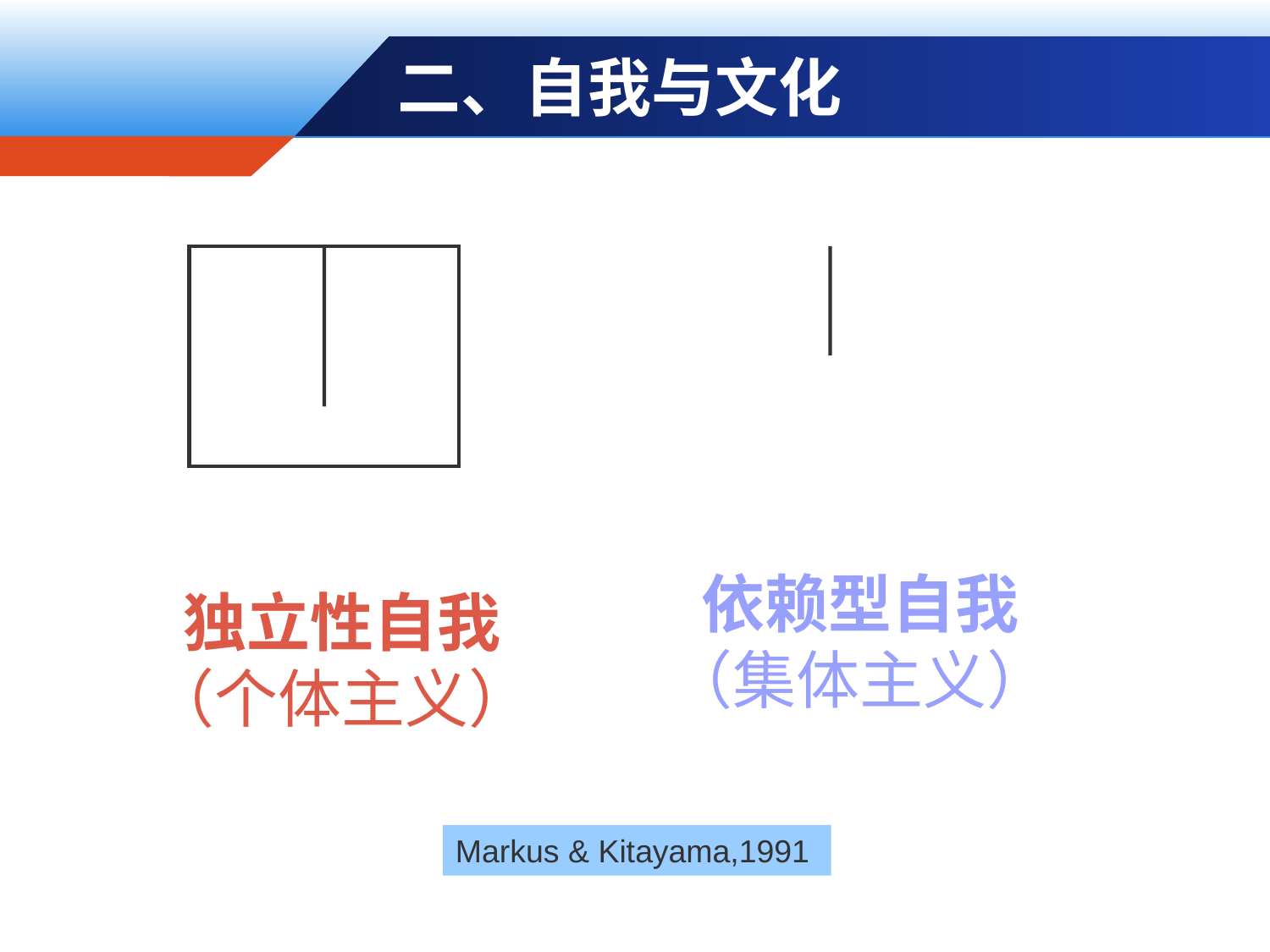

# 二、自我与文化

依赖型自我
（集体主义）
独立性自我
（个体主义）
Markus & Kitayama,1991